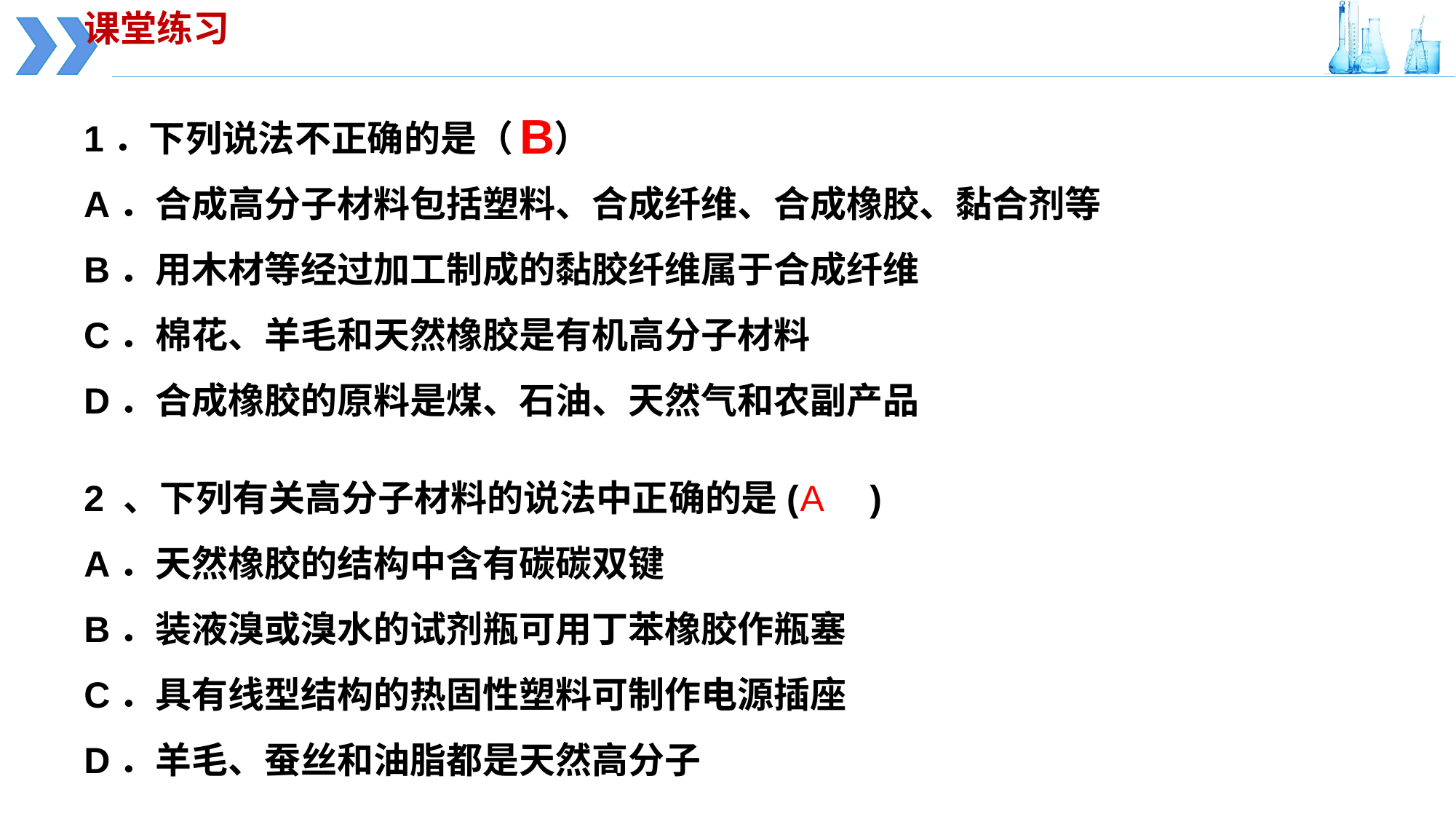

课堂练习
1．下列说法不正确的是（     ）
A．合成高分子材料包括塑料、合成纤维、合成橡胶、黏合剂等
B．用木材等经过加工制成的黏胶纤维属于合成纤维
C．棉花、羊毛和天然橡胶是有机高分子材料
D．合成橡胶的原料是煤、石油、天然气和农副产品

B
2 、下列有关高分子材料的说法中正确的是(       )
A．天然橡胶的结构中含有碳碳双键
B．装液溴或溴水的试剂瓶可用丁苯橡胶作瓶塞
C．具有线型结构的热固性塑料可制作电源插座
D．羊毛、蚕丝和油脂都是天然高分子
A